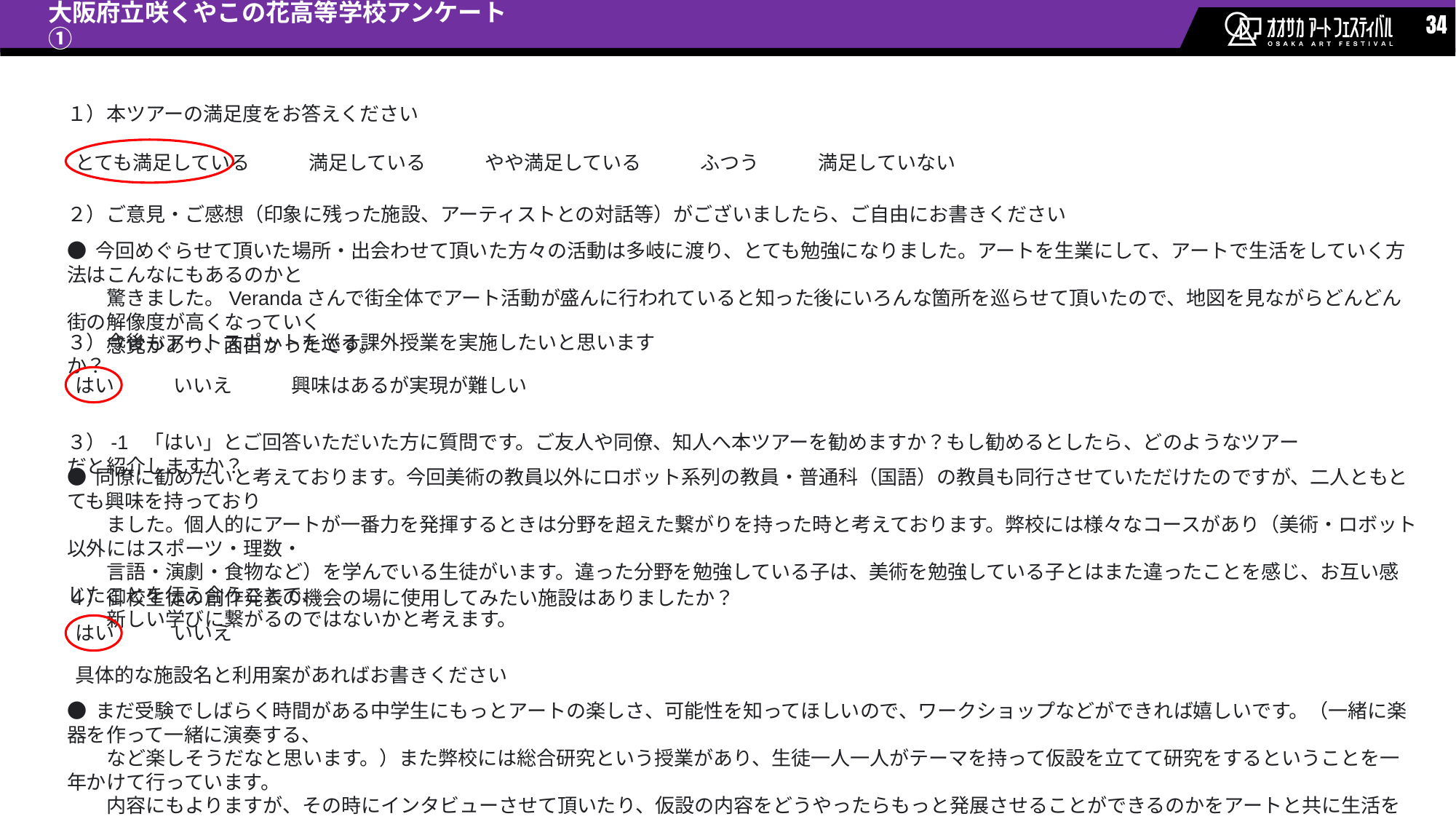

# 大阪府立咲くやこの花高等学校アンケート①
１）本ツアーの満足度をお答えください

とても満足している　　　満足している　　　やや満足している　　　ふつう　　　満足していない
２）ご意見・ご感想（印象に残った施設、アーティストとの対話等）がございましたら、ご自由にお書きください
● 今回めぐらせて頂いた場所・出会わせて頂いた方々の活動は多岐に渡り、とても勉強になりました。アートを生業にして、アートで生活をしていく方法はこんなにもあるのかと
　　驚きました。Verandaさんで街全体でアート活動が盛んに行われていると知った後にいろんな箇所を巡らせて頂いたので、地図を見ながらどんどん街の解像度が高くなっていく
　　感覚があり、面白かったです。
３）今後もアートスポットを巡る課外授業を実施したいと思いますか？

はい　　　いいえ　　　興味はあるが実現が難しい
３）-1  「はい」とご回答いただいた方に質問です。ご友人や同僚、知人へ本ツアーを勧めますか？もし勧めるとしたら、どのようなツアーだと紹介しますか？
● 同僚に勧めたいと考えております。今回美術の教員以外にロボット系列の教員・普通科（国語）の教員も同行させていただけたのですが、二人ともとても興味を持っており
　　ました。個人的にアートが一番力を発揮するときは分野を超えた繋がりを持った時と考えております。弊校には様々なコースがあり（美術・ロボット以外にはスポーツ・理数・
　　言語・演劇・食物など）を学んでいる生徒がいます。違った分野を勉強している子は、美術を勉強している子とはまた違ったことを感じ、お互い感じたことを伝え合うことで、
　　新しい学びに繋がるのではないかと考えます。
４）御校生徒の創作発表の機会の場に使用してみたい施設はありましたか？
はい　　　いいえ

具体的な施設名と利用案があればお書きください

● まだ受験でしばらく時間がある中学生にもっとアートの楽しさ、可能性を知ってほしいので、ワークショップなどができれば嬉しいです。（一緒に楽器を作って一緒に演奏する、
　　など楽しそうだなと思います。）また弊校には総合研究という授業があり、生徒一人一人がテーマを持って仮設を立てて研究をするということを一年かけて行っています。
　　内容にもよりますが、その時にインタビューさせて頂いたり、仮設の内容をどうやったらもっと発展させることができるのかをアートと共に生活をされているみなさんの意見をお聞き
　  したりできる機会があっても面白いのかなと思います。